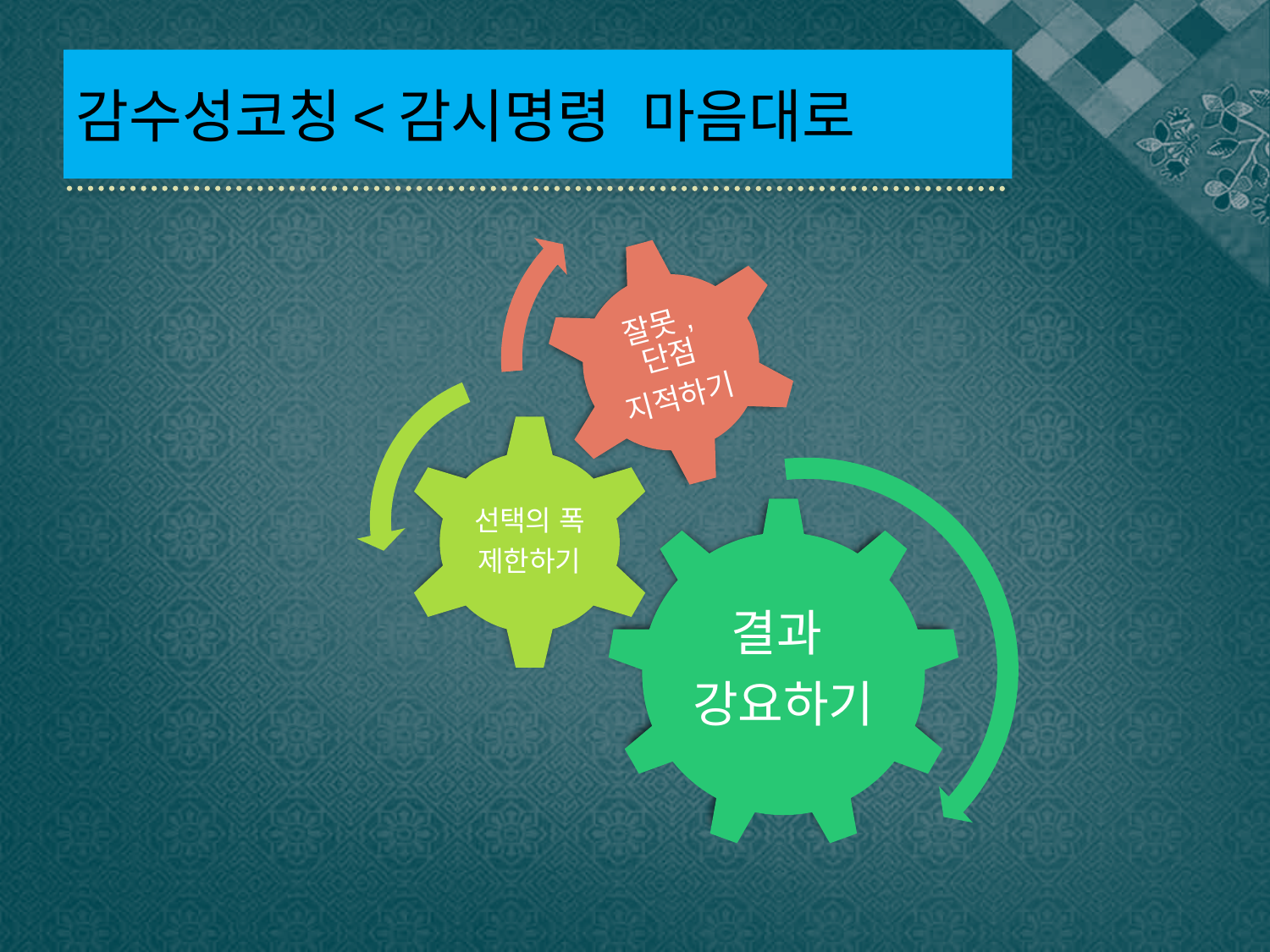

# 감수성코칭<감시명령  마음대로
결과
강요하기
선택의 폭
제한하기
잘못,단점
지적하기